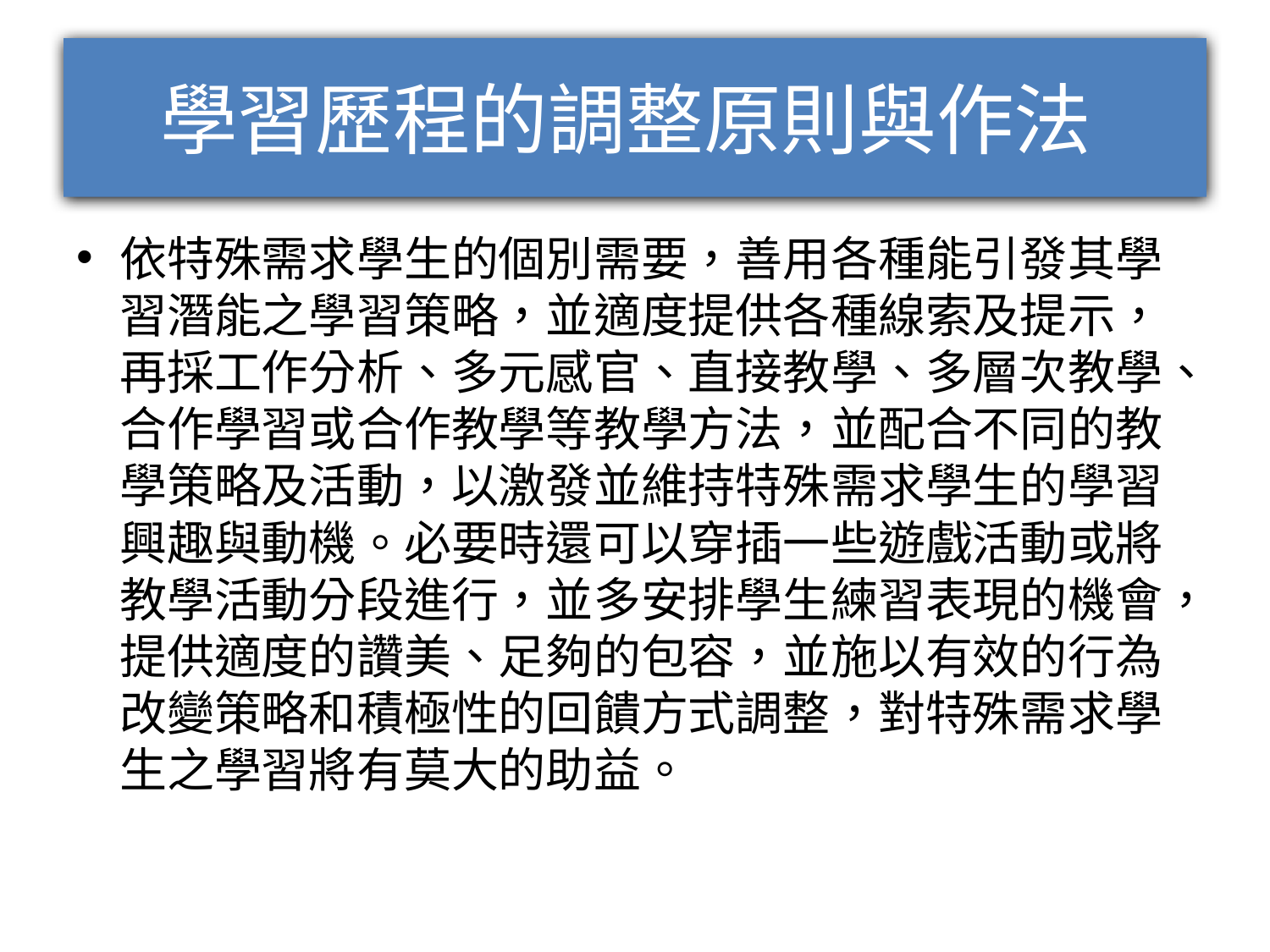

# 學習歷程的調整原則與作法
依特殊需求學生的個別需要，善用各種能引發其學習潛能之學習策略，並適度提供各種線索及提示，再採工作分析、多元感官、直接教學、多層次教學、合作學習或合作教學等教學方法，並配合不同的教學策略及活動，以激發並維持特殊需求學生的學習興趣與動機。必要時還可以穿插一些遊戲活動或將教學活動分段進行，並多安排學生練習表現的機會，提供適度的讚美、足夠的包容，並施以有效的行為改變策略和積極性的回饋方式調整，對特殊需求學生之學習將有莫大的助益。